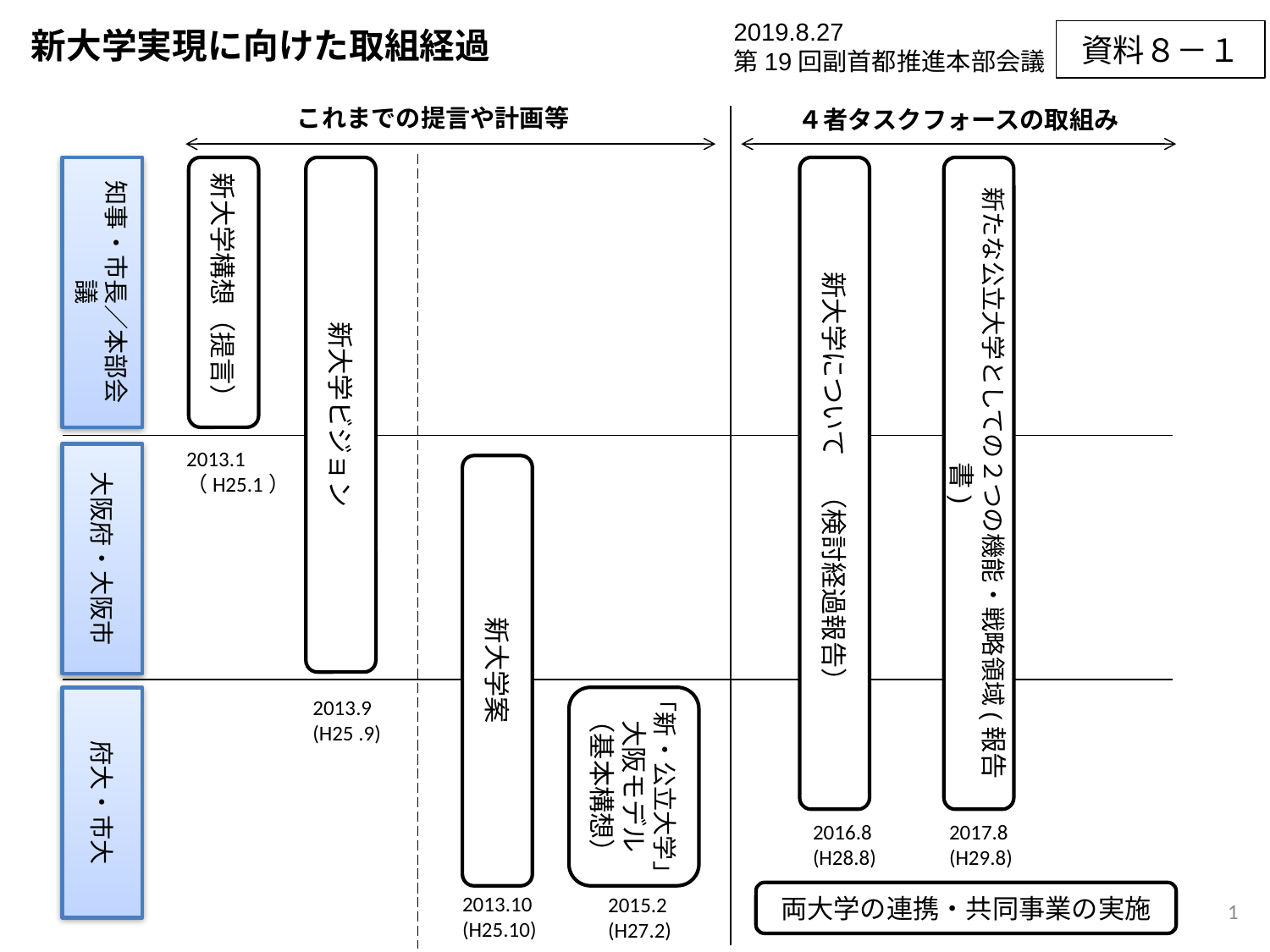

2019.8.27
第19回副首都推進本部会議
資料８－１
新大学実現に向けた取組経過
これまでの提言や計画等
４者タスクフォースの取組み
新大学ビジョン
知事・市長／本部会議
新大学構想（提言）
新たな公立大学としての２つの機能・戦略領域(報告書)
新大学について　（検討経過報告）
2013.1
（H25.1）
大阪府・大阪市
新大学案
「新・公立大学」
大阪モデル
（基本構想）
府大・市大
2013.9
(H25 .9)
2017.8
(H29.8)
2016.8
(H28.8)
両大学の連携・共同事業の実施
2013.10
(H25.10)
2015.2
(H27.2)
1